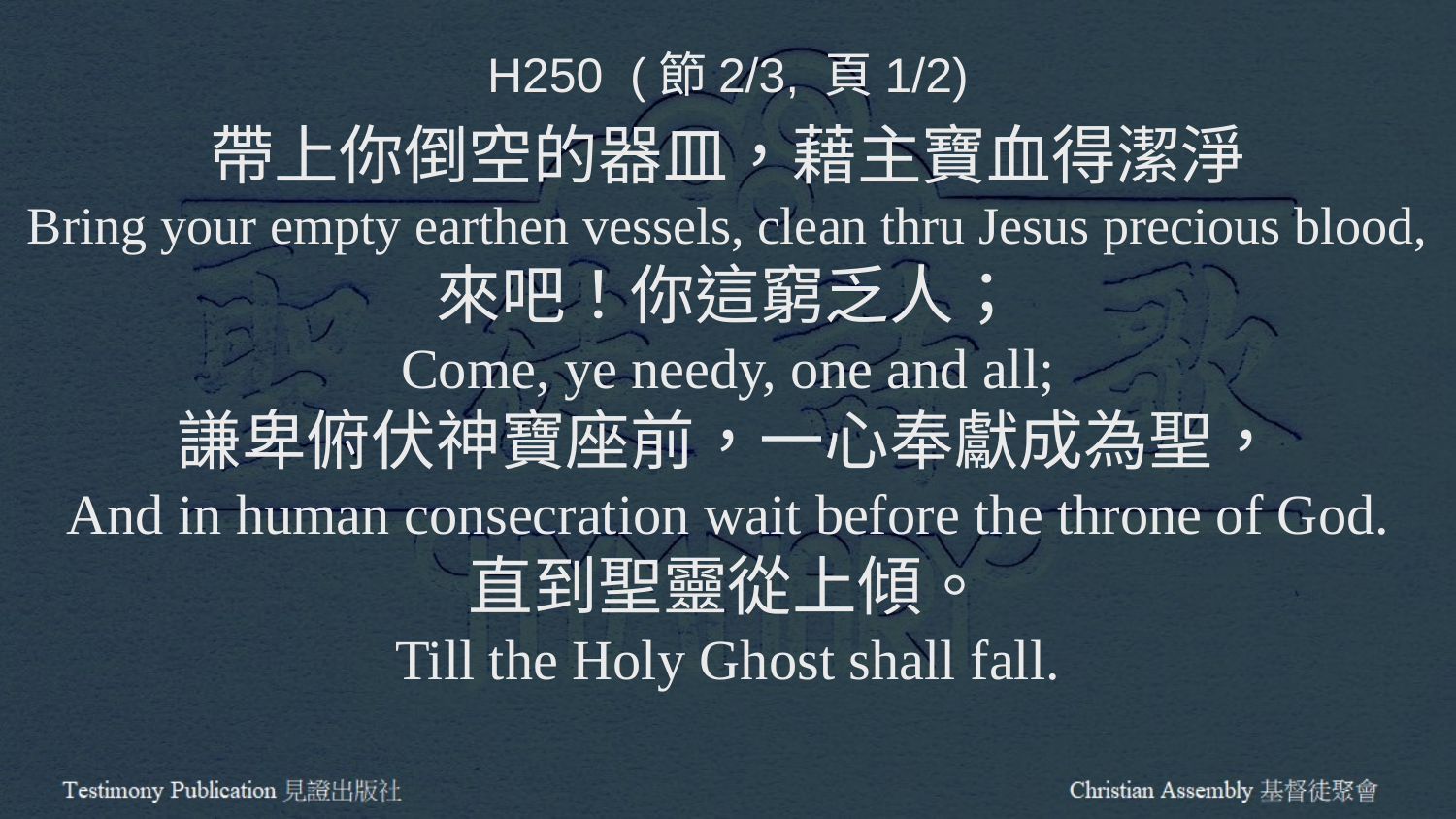

H250  (節2/3, 頁1/2)
帶上你倒空的器皿，藉主寶血得潔淨
Bring your empty earthen vessels, clean thru Jesus precious blood,
來吧！你這窮乏人；
Come, ye needy, one and all;
謙卑俯伏神寶座前，一心奉獻成為聖，
And in human consecration wait before the throne of God.
直到聖靈從上傾。
Till the Holy Ghost shall fall.